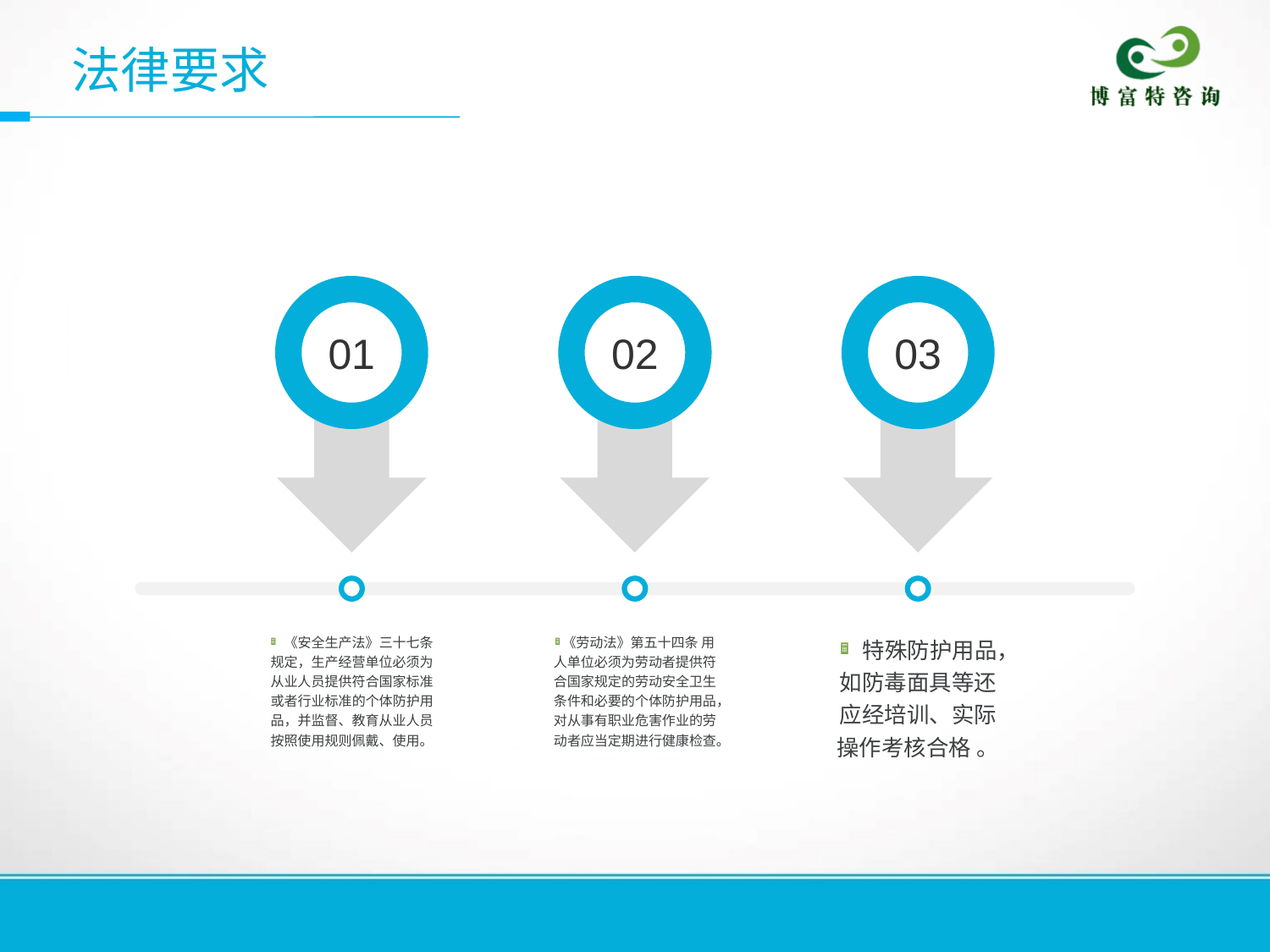

法律要求
01
02
03

 《安全生产法》三十七条规定，生产经营单位必须为从业人员提供符合国家标准或者行业标准的个体防护用品，并监督、教育从业人员按照使用规则佩戴、使用。
《劳动法》第五十四条 用人单位必须为劳动者提供符合国家规定的劳动安全卫生条件和必要的个体防护用品，对从事有职业危害作业的劳动者应当定期进行健康检查。
 特殊防护用品，如防毒面具等还应经培训、实际操作考核合格 。